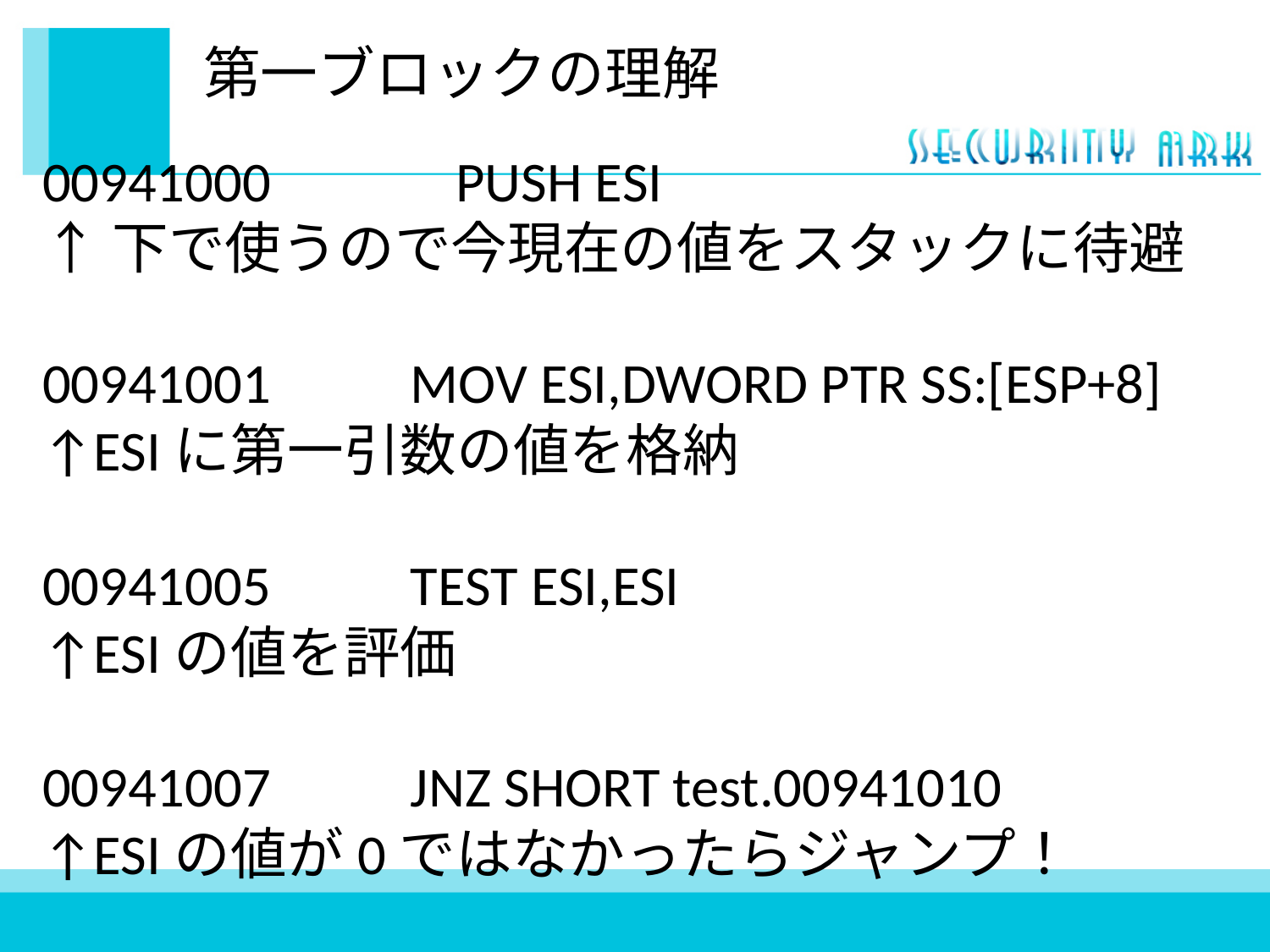

# 第一ブロックの理解
00941000  　      PUSH ESI
↑下で使うので今現在の値をスタックに待避

00941001           MOV ESI,DWORD PTR SS:[ESP+8]
↑ESIに第一引数の値を格納

00941005           TEST ESI,ESI
↑ESIの値を評価

00941007           JNZ SHORT test.00941010
↑ESIの値が0ではなかったらジャンプ！